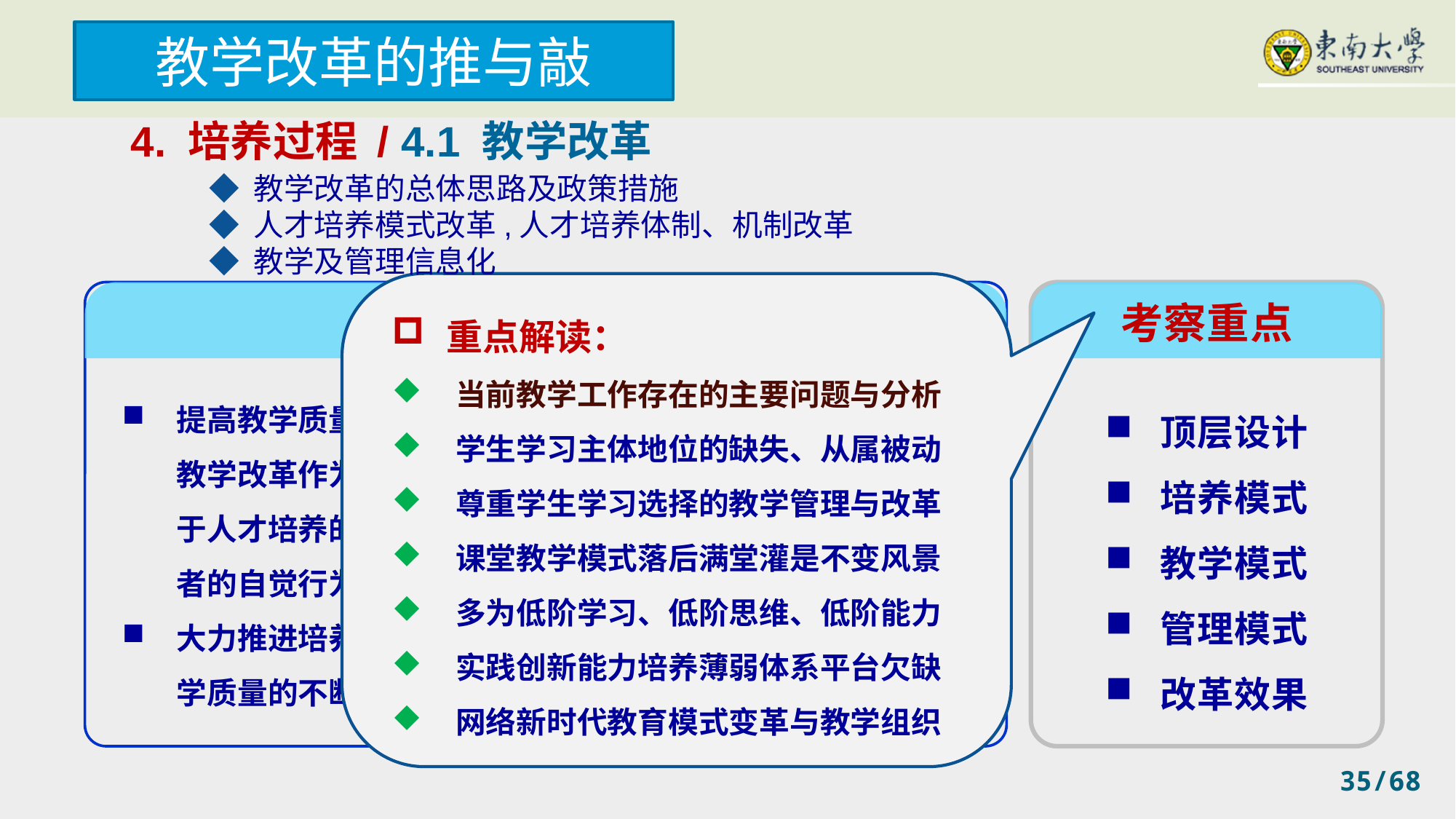

教学改革的推与敲
4. 培养过程 / 4.1 教学改革
◆ 教学改革的总体思路及政策措施
◆ 人才培养模式改革,人才培养体制、机制改革
◆ 教学及管理信息化

重点解读：
当前教学工作存在的主要问题与分析
学生学习主体地位的缺失、从属被动
尊重学生学习选择的教学管理与改革
课堂教学模式落后满堂灌是不变风景
多为低阶学习、低阶思维、低阶能力
实践创新能力培养薄弱体系平台欠缺
网络新时代教育模式变革与教学组织
释    义
考察重点

提高教学质量必须深化教学改革，强化教学研究。学校应将教学改革作为提高教学质量的重要推动力，将教学改革贯穿于人才培养的全过程，将教学改革与研究变成广大教学工作者的自觉行为。
大力推进培养模式、教学模式和教学管理模式改革，推动教学质量的不断提升。
顶层设计
培养模式
教学模式
管理模式
改革效果